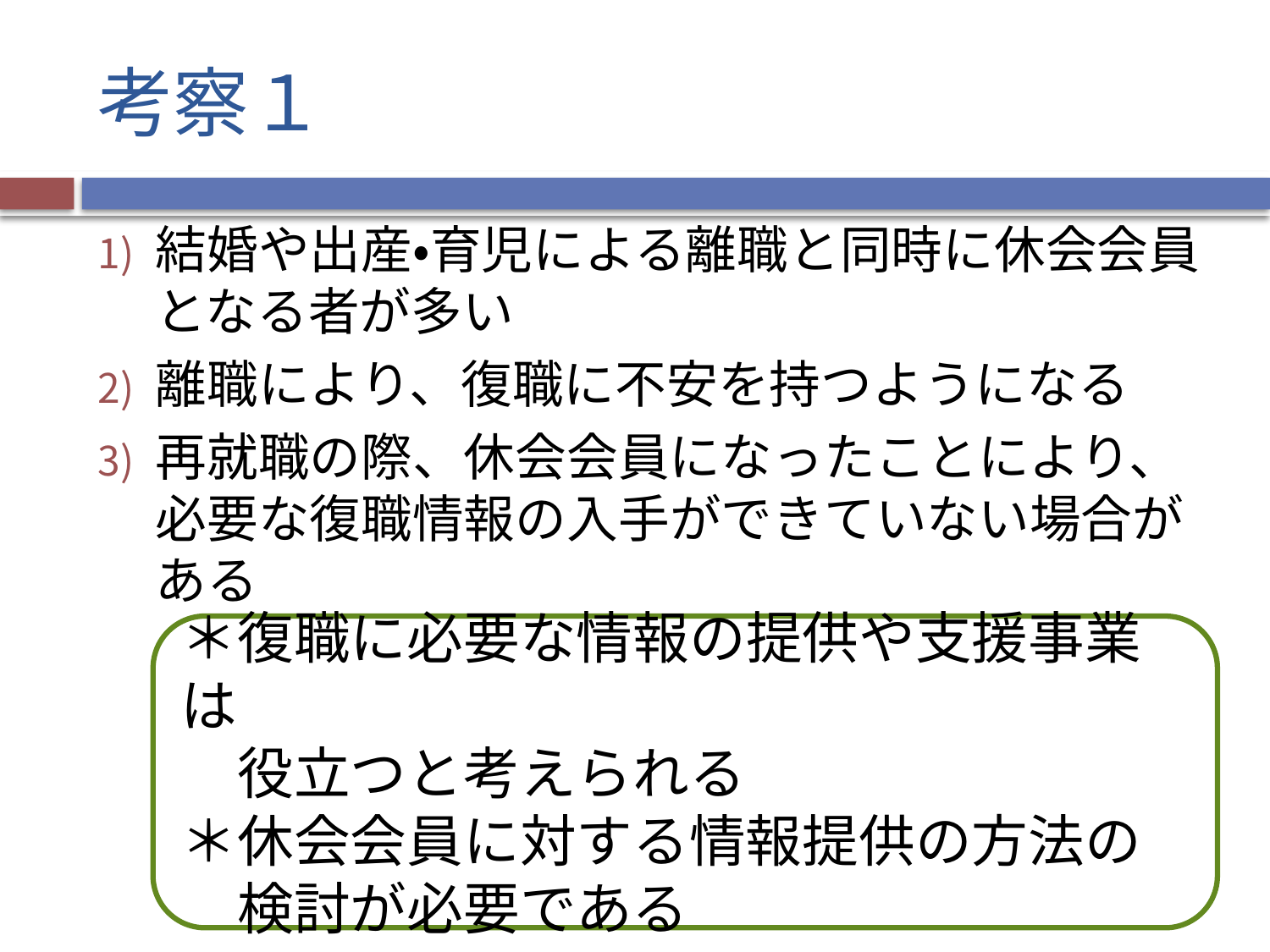

# 考察１
結婚や出産・育児による離職と同時に休会会員となる者が多い
離職により、復職に不安を持つようになる
再就職の際、休会会員になったことにより、必要な復職情報の入手ができていない場合がある

＊復職に必要な情報の提供や支援事業は
　役立つと考えられる
＊休会会員に対する情報提供の方法の
　検討が必要である